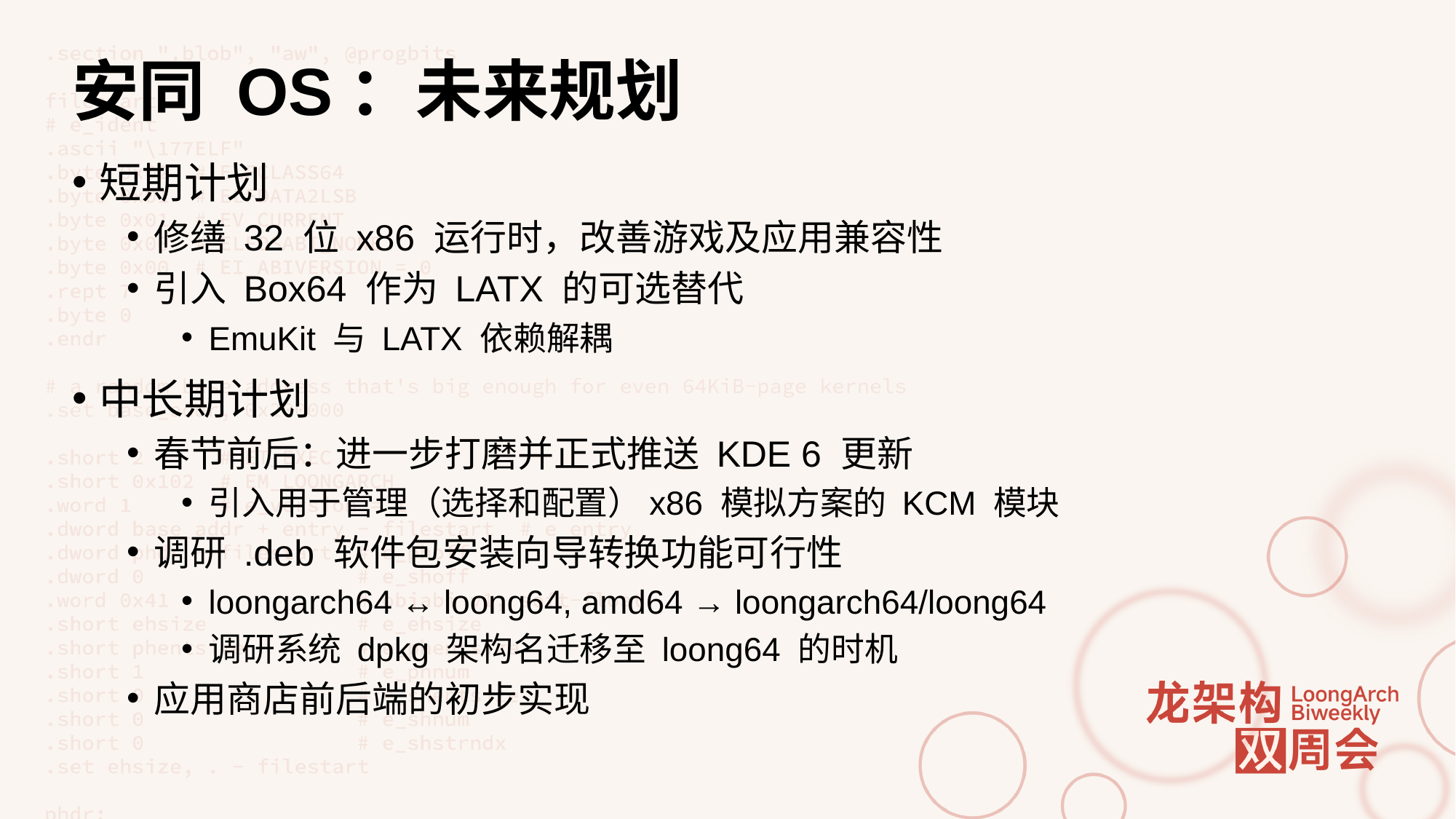

# 安同 OS：未来规划
短期计划
修缮 32 位 x86 运行时，改善游戏及应用兼容性
引入 Box64 作为 LATX 的可选替代
EmuKit 与 LATX 依赖解耦
中长期计划
春节前后：进一步打磨并正式推送 KDE 6 更新
引入用于管理（选择和配置）x86 模拟方案的 KCM 模块
调研 .deb 软件包安装向导转换功能可行性
loongarch64 ↔ loong64, amd64 → loongarch64/loong64
调研系统 dpkg 架构名迁移至 loong64 的时机
应用商店前后端的初步实现